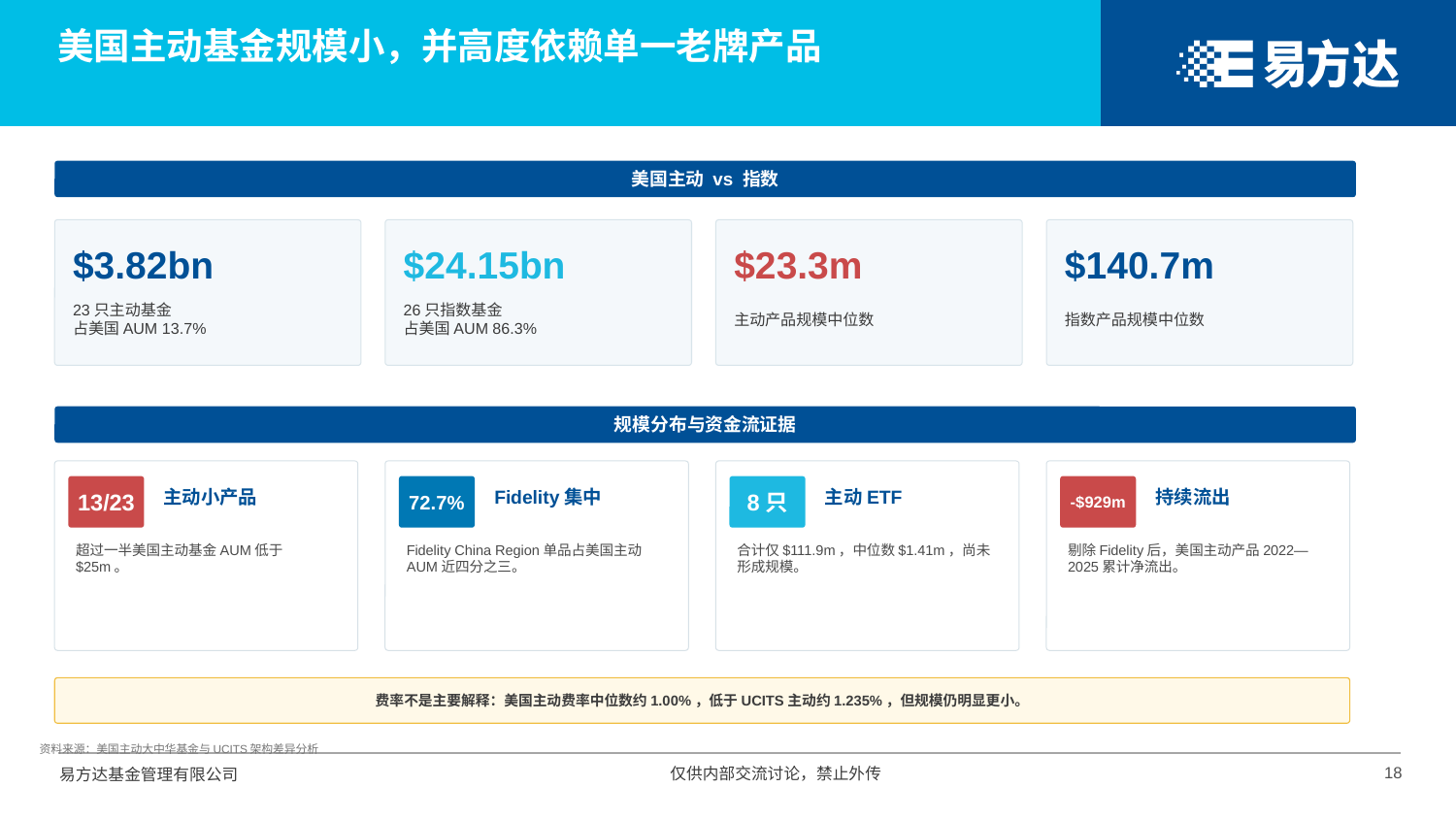

美国主动基金规模小，并高度依赖单一老牌产品
美国主动 vs 指数

$3.82bn
$24.15bn
$23.3m
$140.7m
23只主动基金
占美国AUM 13.7%
26只指数基金
占美国AUM 86.3%
主动产品规模中位数
指数产品规模中位数
规模分布与资金流证据

主动小产品
Fidelity集中
主动ETF
持续流出
13/23
72.7%
8只
-$929m
超过一半美国主动基金AUM低于$25m。
Fidelity China Region单品占美国主动AUM近四分之三。
合计仅$111.9m，中位数$1.41m，尚未形成规模。
剔除Fidelity后，美国主动产品2022—2025累计净流出。

费率不是主要解释：美国主动费率中位数约1.00%，低于UCITS主动约1.235%，但规模仍明显更小。
资料来源：美国主动大中华基金与UCITS架构差异分析